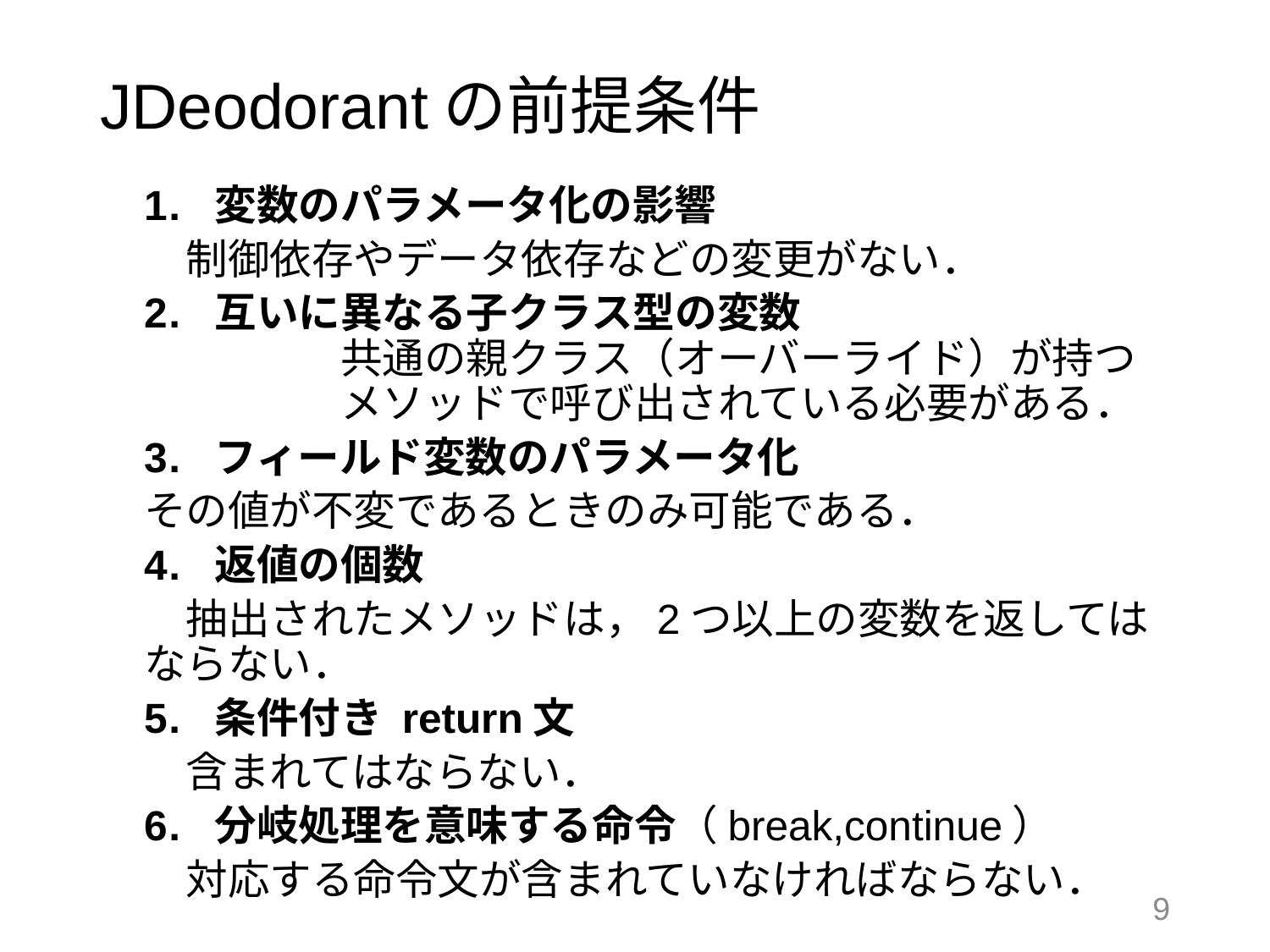

# JDeodorantの前提条件
変数のパラメータ化の影響
　制御依存やデータ依存などの変更がない．
互いに異なる子クラス型の変数　　　　　　　　　　　共通の親クラス（オーバーライド）が持つ　　　メソッドで呼び出されている必要がある．
フィールド変数のパラメータ化
その値が不変であるときのみ可能である．
返値の個数
　抽出されたメソッドは，2つ以上の変数を返してはならない．
条件付き return文
　含まれてはならない．
分岐処理を意味する命令（break,continue）
　対応する命令文が含まれていなければならない．

9